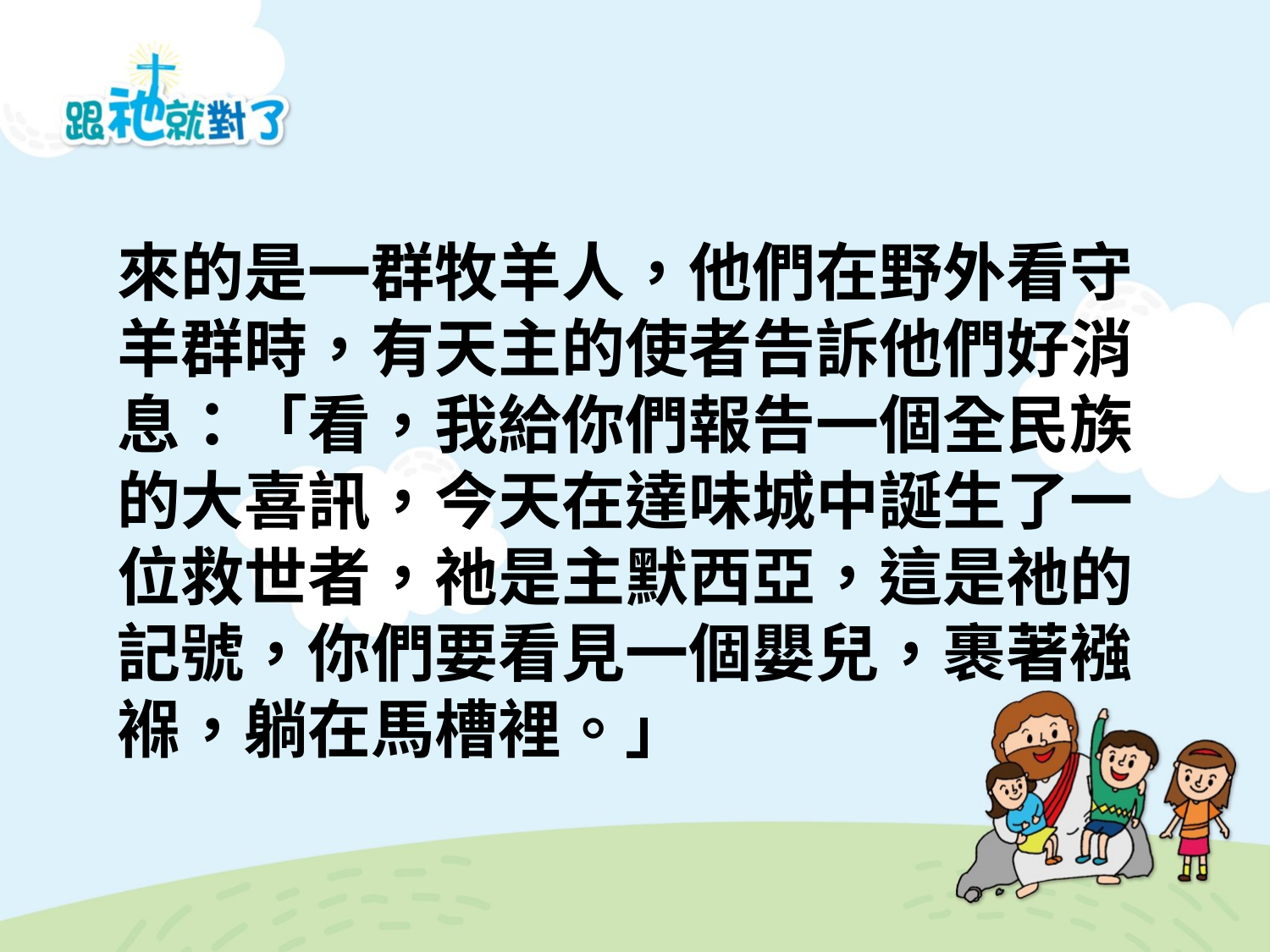

來的是一群牧羊人，他們在野外看守羊群時，有天主的使者告訴他們好消息：「看，我給你們報告一個全民族的大喜訊，今天在達味城中誕生了一位救世者，祂是主默西亞，這是祂的記號，你們要看見一個嬰兒，裹著襁褓，躺在馬槽裡。」